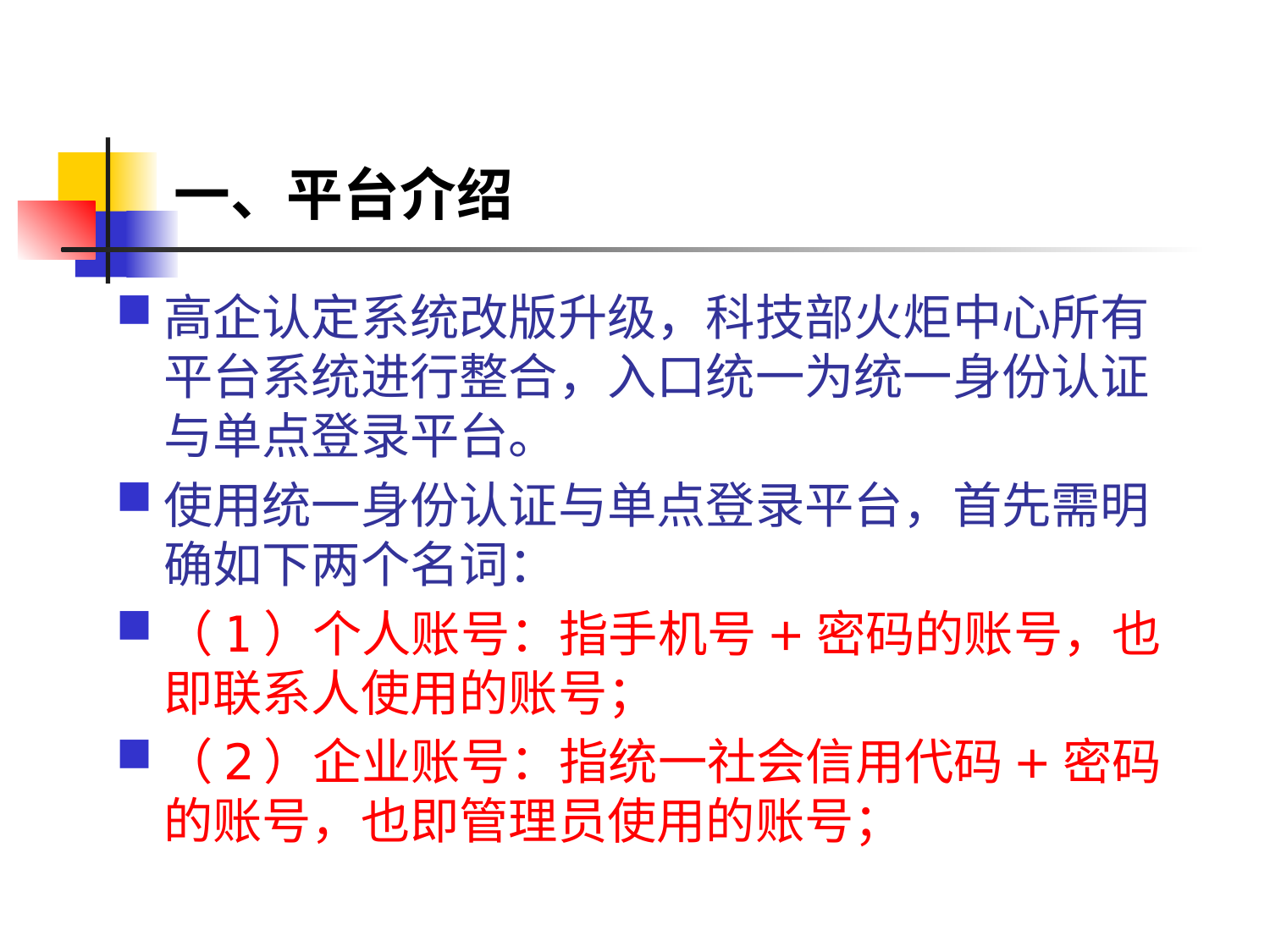

# 一、平台介绍
高企认定系统改版升级，科技部火炬中心所有平台系统进行整合，入口统一为统一身份认证与单点登录平台。
使用统一身份认证与单点登录平台，首先需明确如下两个名词：
（1）个人账号：指手机号+密码的账号，也即联系人使用的账号；
（2）企业账号：指统一社会信用代码+密码的账号，也即管理员使用的账号；